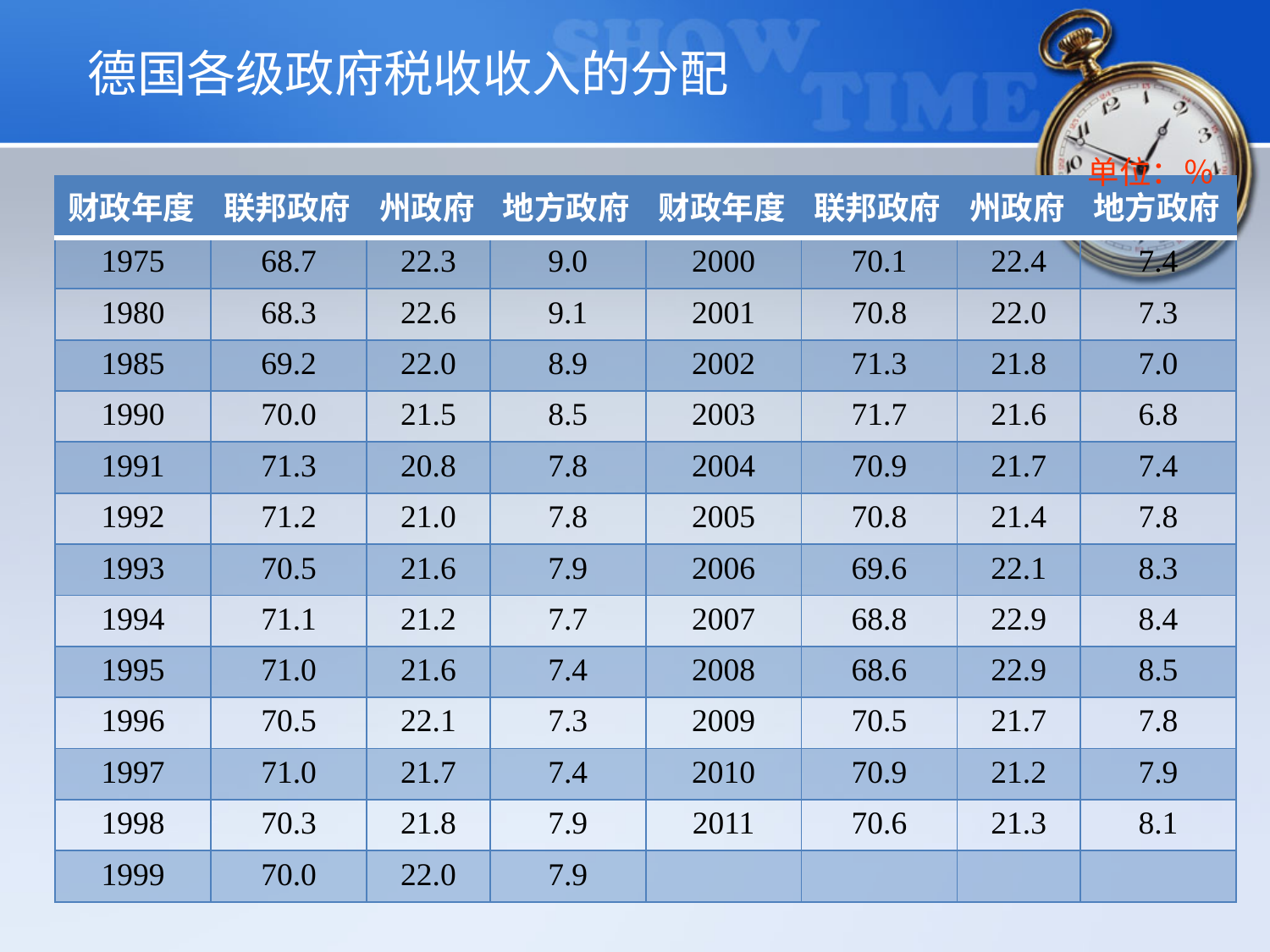

德国各级政府税收收入的分配
单位：％
| 财政年度 | 联邦政府 | 州政府 | 地方政府 | 财政年度 | 联邦政府 | 州政府 | 地方政府 |
| --- | --- | --- | --- | --- | --- | --- | --- |
| 1975 | 68.7 | 22.3 | 9.0 | 2000 | 70.1 | 22.4 | 7.4 |
| 1980 | 68.3 | 22.6 | 9.1 | 2001 | 70.8 | 22.0 | 7.3 |
| 1985 | 69.2 | 22.0 | 8.9 | 2002 | 71.3 | 21.8 | 7.0 |
| 1990 | 70.0 | 21.5 | 8.5 | 2003 | 71.7 | 21.6 | 6.8 |
| 1991 | 71.3 | 20.8 | 7.8 | 2004 | 70.9 | 21.7 | 7.4 |
| 1992 | 71.2 | 21.0 | 7.8 | 2005 | 70.8 | 21.4 | 7.8 |
| 1993 | 70.5 | 21.6 | 7.9 | 2006 | 69.6 | 22.1 | 8.3 |
| 1994 | 71.1 | 21.2 | 7.7 | 2007 | 68.8 | 22.9 | 8.4 |
| 1995 | 71.0 | 21.6 | 7.4 | 2008 | 68.6 | 22.9 | 8.5 |
| 1996 | 70.5 | 22.1 | 7.3 | 2009 | 70.5 | 21.7 | 7.8 |
| 1997 | 71.0 | 21.7 | 7.4 | 2010 | 70.9 | 21.2 | 7.9 |
| 1998 | 70.3 | 21.8 | 7.9 | 2011 | 70.6 | 21.3 | 8.1 |
| 1999 | 70.0 | 22.0 | 7.9 |  |  |  |  |